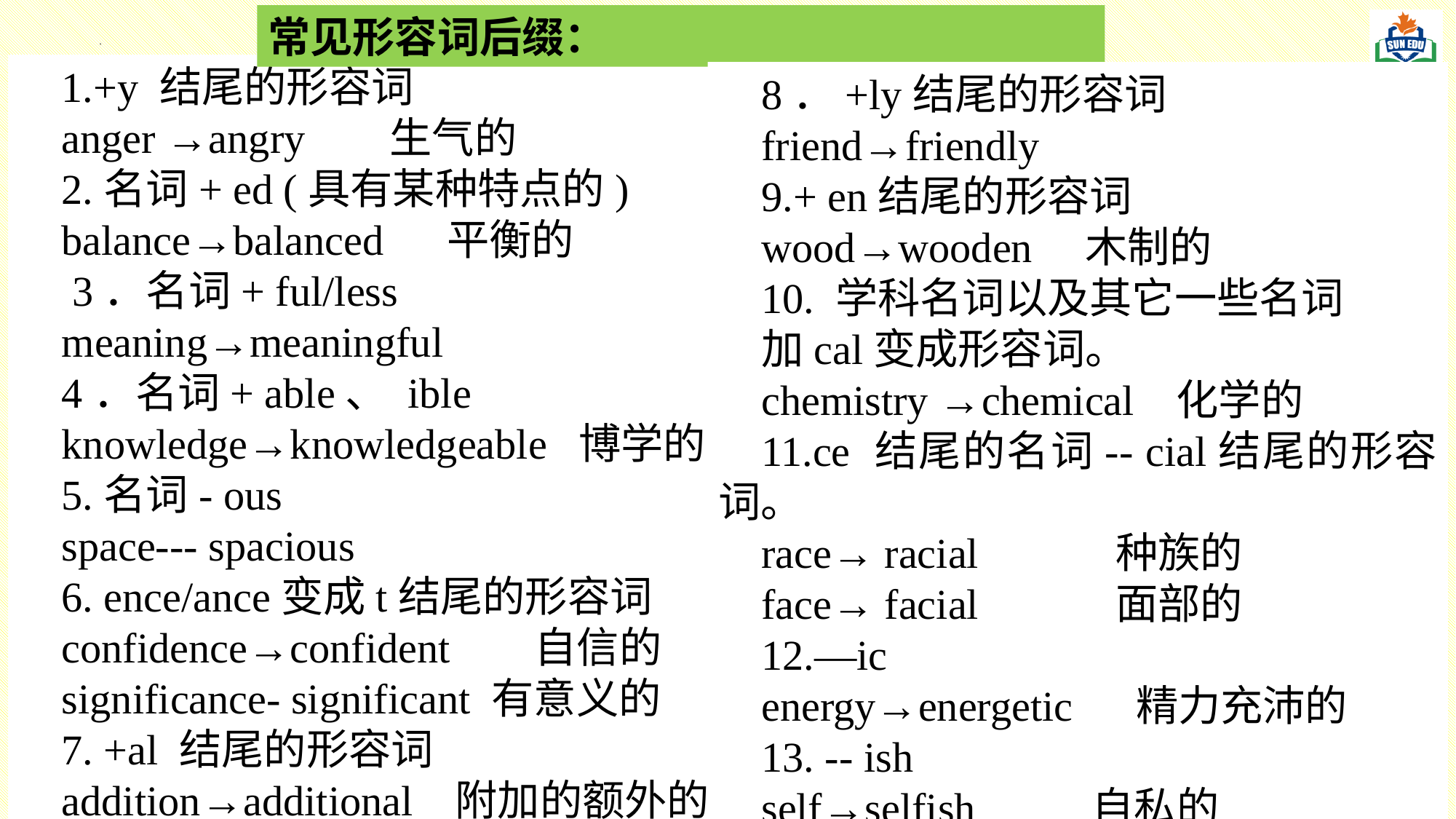

常见形容词后缀：
1.+y 结尾的形容词
anger →angry       生气的
2.名词+ ed (具有某种特点的)
balance→balanced     平衡的
 3．名词+ ful/less
meaning→meaningful
4．名词+ able、 ible
knowledge→knowledgeable  博学的
5.名词- ous
space--- spacious
6. ence/ance变成t结尾的形容词
confidence→confident       自信的
significance- significant 有意义的
7. +al 结尾的形容词
addition→additional   附加的额外的
8．+ly结尾的形容词
friend→friendly
9.+ en结尾的形容词
wood→wooden    木制的
10. 学科名词以及其它一些名词
加cal变成形容词。
chemistry →chemical   化学的
11.ce 结尾的名词-- cial结尾的形容词。
race→ racial            种族的
face→ facial            面部的
12.—ic
energy→energetic     精力充沛的
13. -- ish
self→selfish          自私的
14—tive     act- active